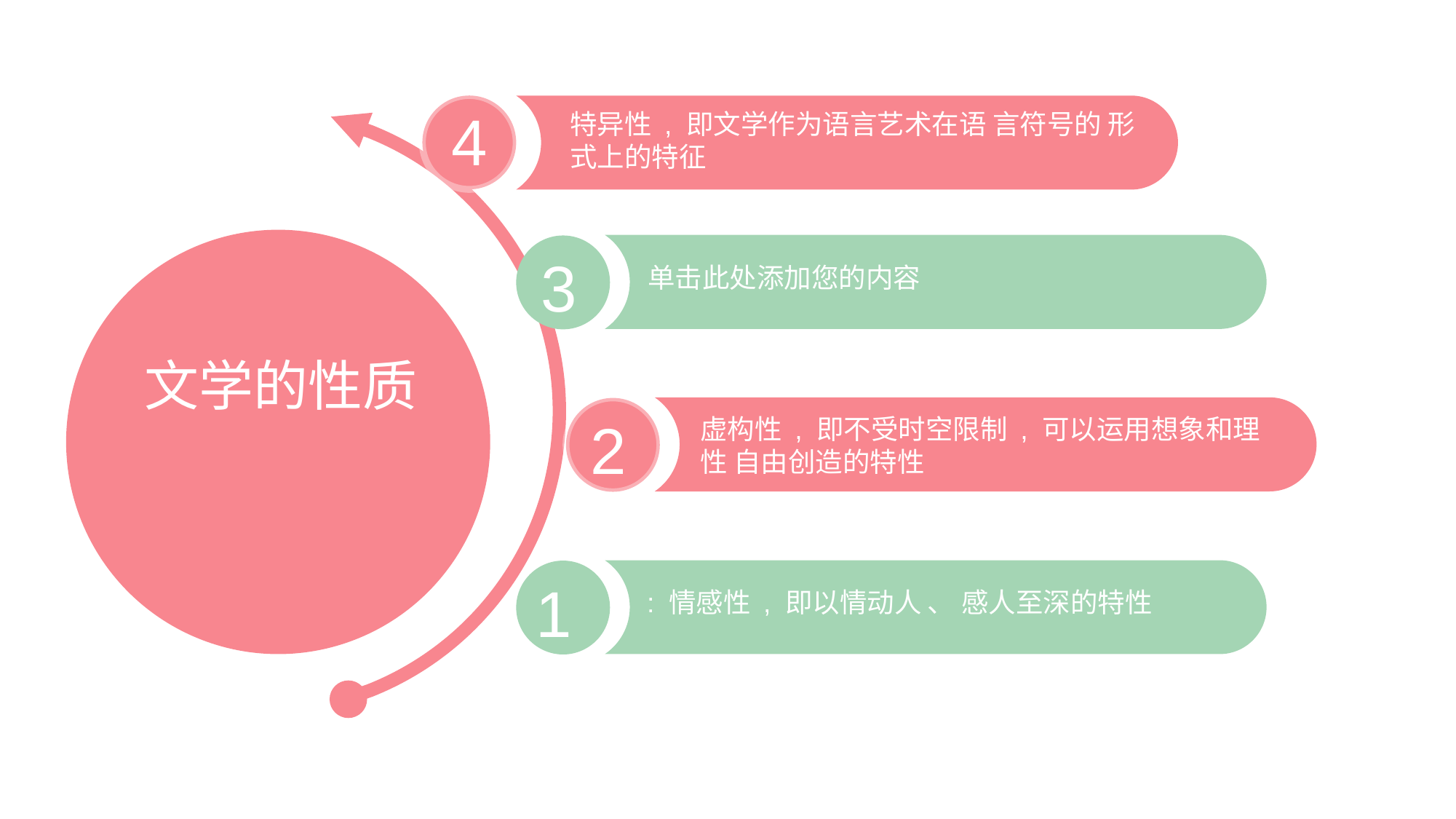

4

特异性 , 即文学作为语言艺术在语 言符号的 形式上的特征

3
单击此处添加您的内容

文学的性质

2
虚构性 , 即不受时空限制 , 可以运用想象和理 性 自由创造的特性

1
: 情感性 , 即以情动人 、 感人至深的特性